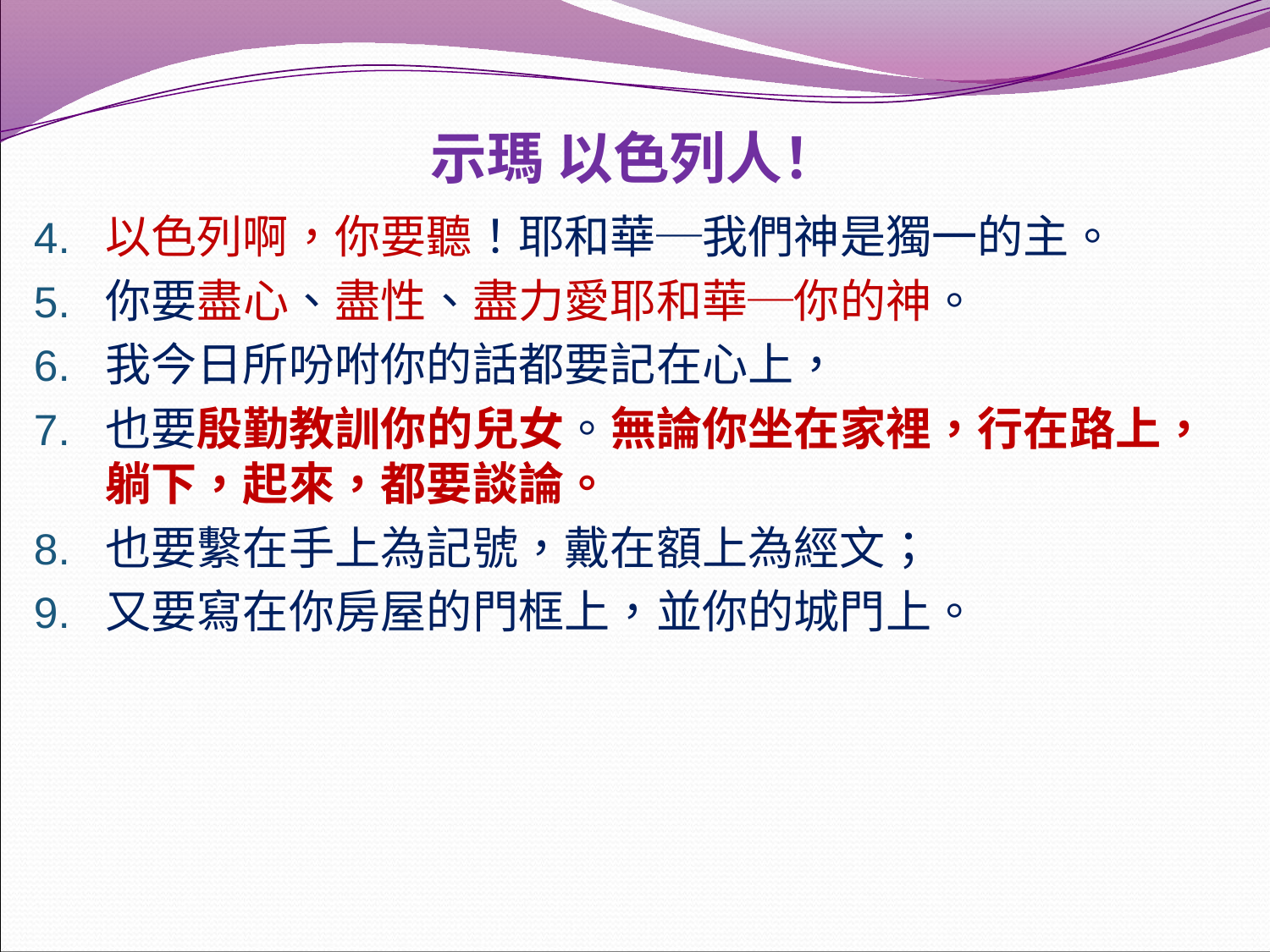

# 示瑪 以色列人！
以色列啊，你要聽！耶和華─我們神是獨一的主。
你要盡心、盡性、盡力愛耶和華─你的神。
我今日所吩咐你的話都要記在心上，
也要殷勤教訓你的兒女。無論你坐在家裡，行在路上，躺下，起來，都要談論。
也要繫在手上為記號，戴在額上為經文；
又要寫在你房屋的門框上，並你的城門上。